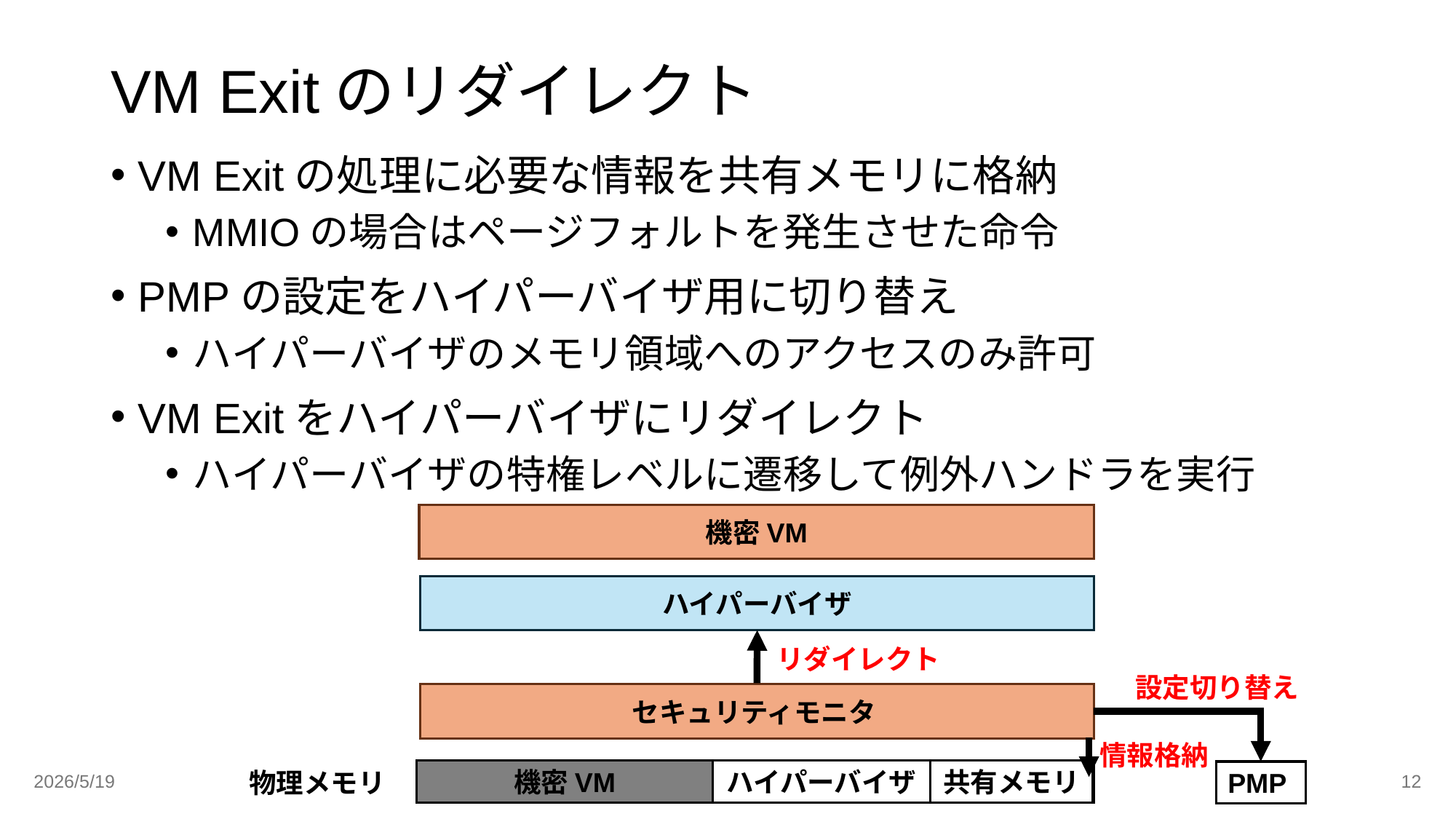

# VM Exitのリダイレクト
VM Exitの処理に必要な情報を共有メモリに格納
MMIOの場合はページフォルトを発生させた命令
PMPの設定をハイパーバイザ用に切り替え
ハイパーバイザのメモリ領域へのアクセスのみ許可
VM Exitをハイパーバイザにリダイレクト
ハイパーバイザの特権レベルに遷移して例外ハンドラを実行
機密VM
ハイパーバイザ
セキュリティモニタ
リダイレクト
設定切り替え
情報格納
2026/5/19
12
共有メモリ
ハイパーバイザ
機密VM
物理メモリ
共有メモリ
ハイパーバイザ
機密VM
PMP